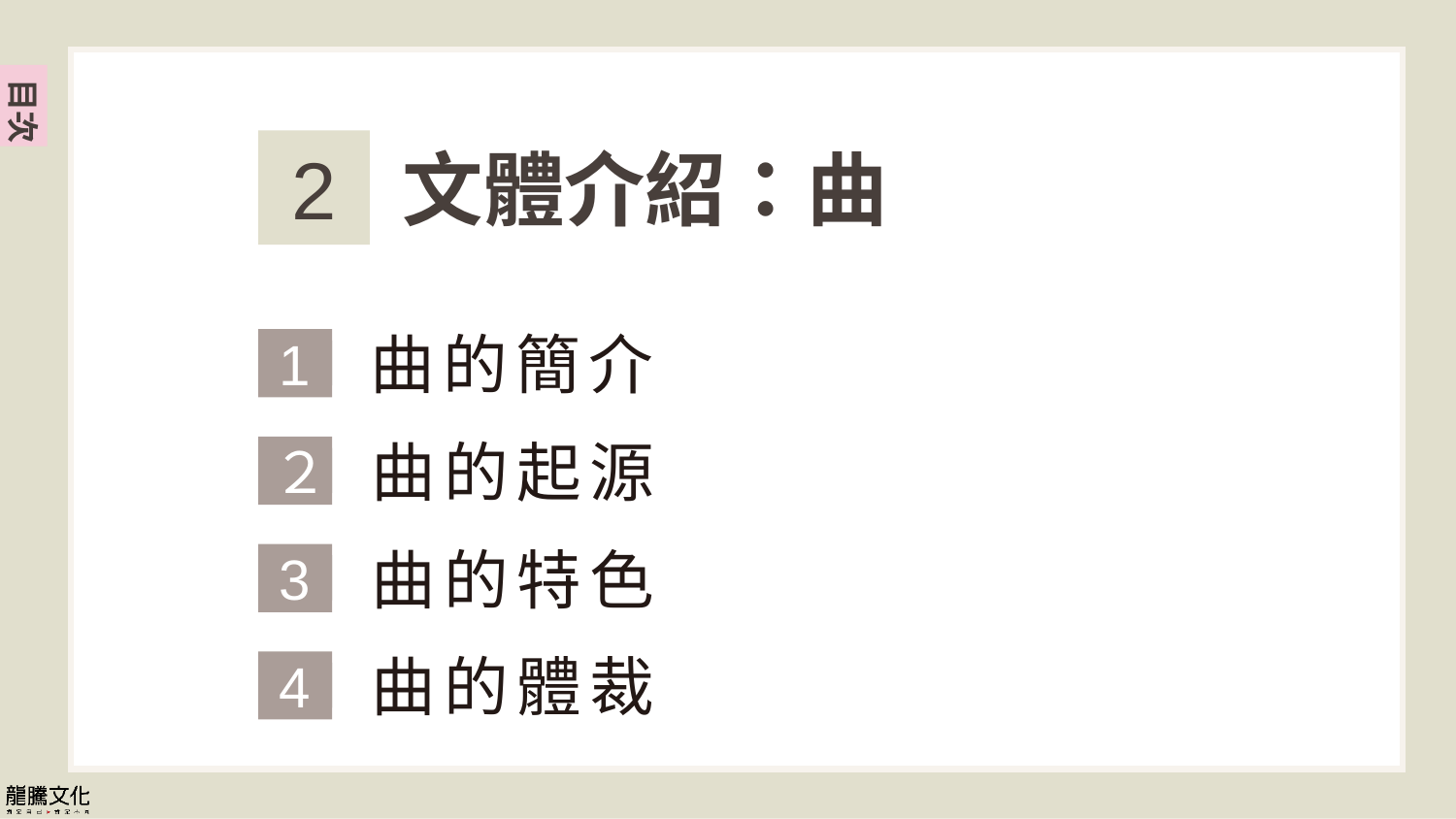

2
文體介紹：曲
曲的簡介

1
曲的起源

２
曲的特色

3
曲的體裁

4